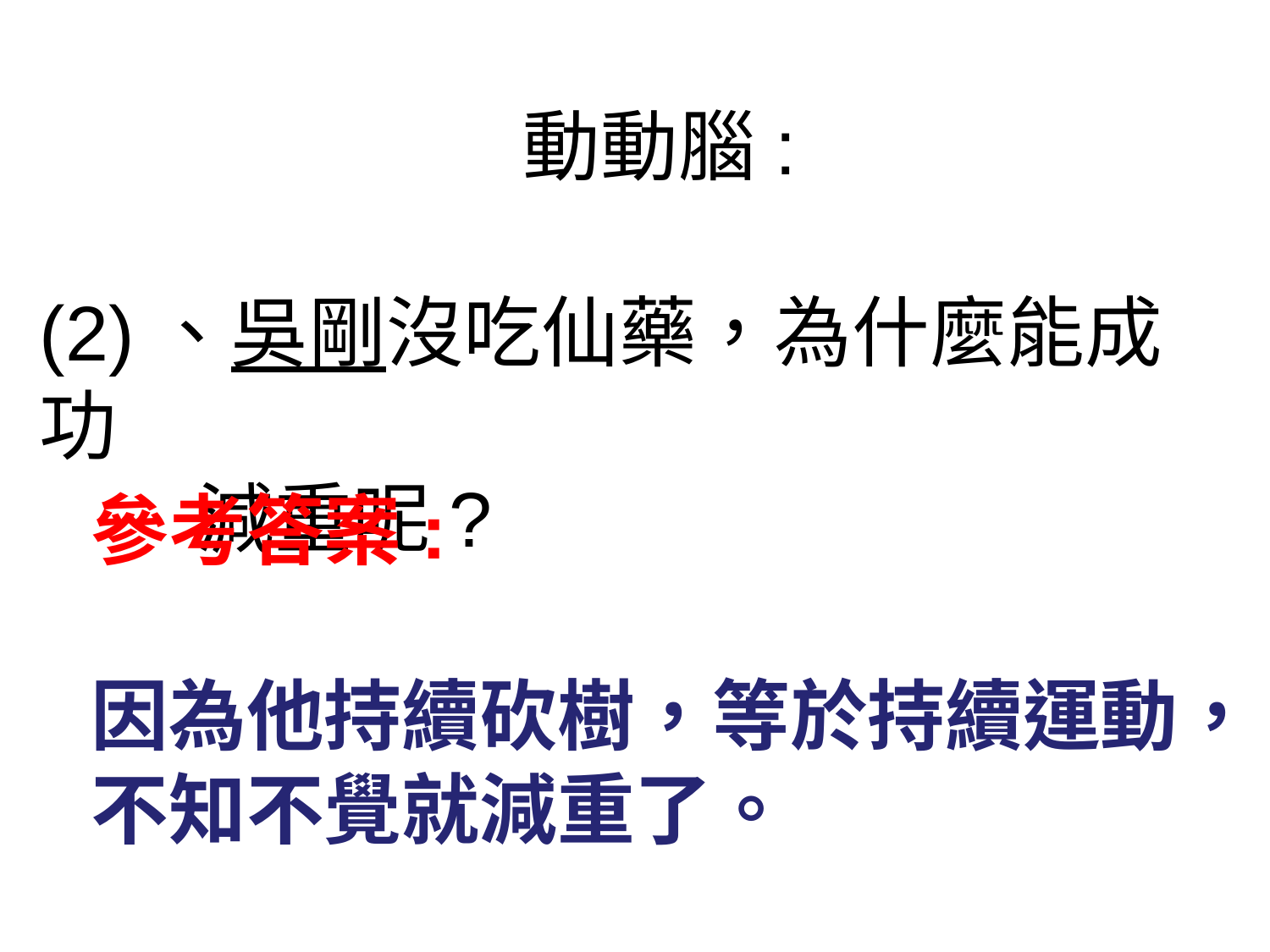

# 動動腦:
(2)、吳剛沒吃仙藥，為什麼能成功
        減重呢?
參考答案:

因為他持續砍樹，等於持續運動，
不知不覺就減重了。